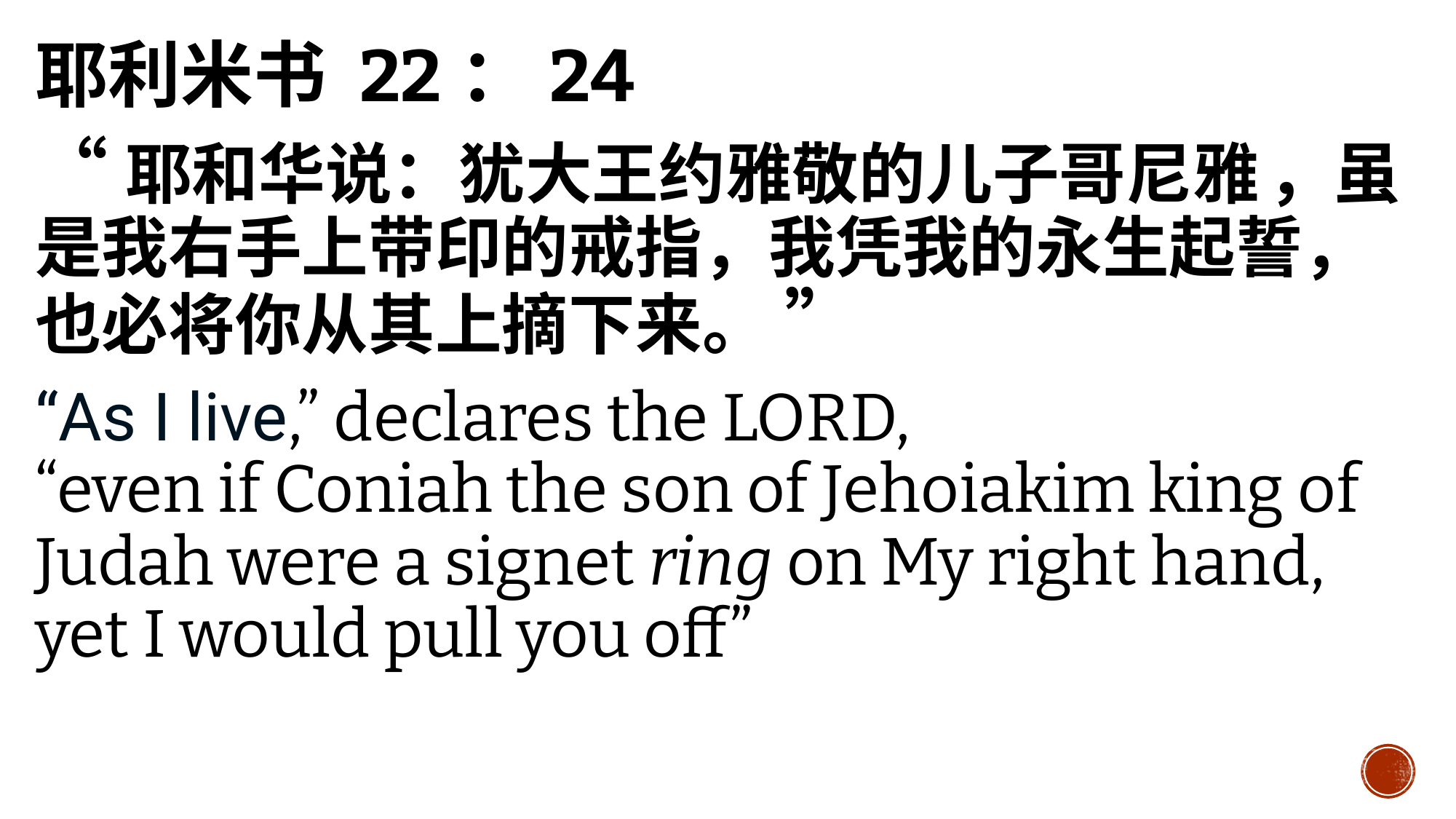

耶利米书 22：24
“耶和华说：犹大王约雅敬的儿子哥尼雅 ，虽是我右手上带印的戒指，我凭我的永生起誓，也必将你从其上摘下来。 ”
“As I live,” declares the LORD, “even if Coniah the son of Jehoiakim king of Judah were a signet ring on My right hand, yet I would pull you off”